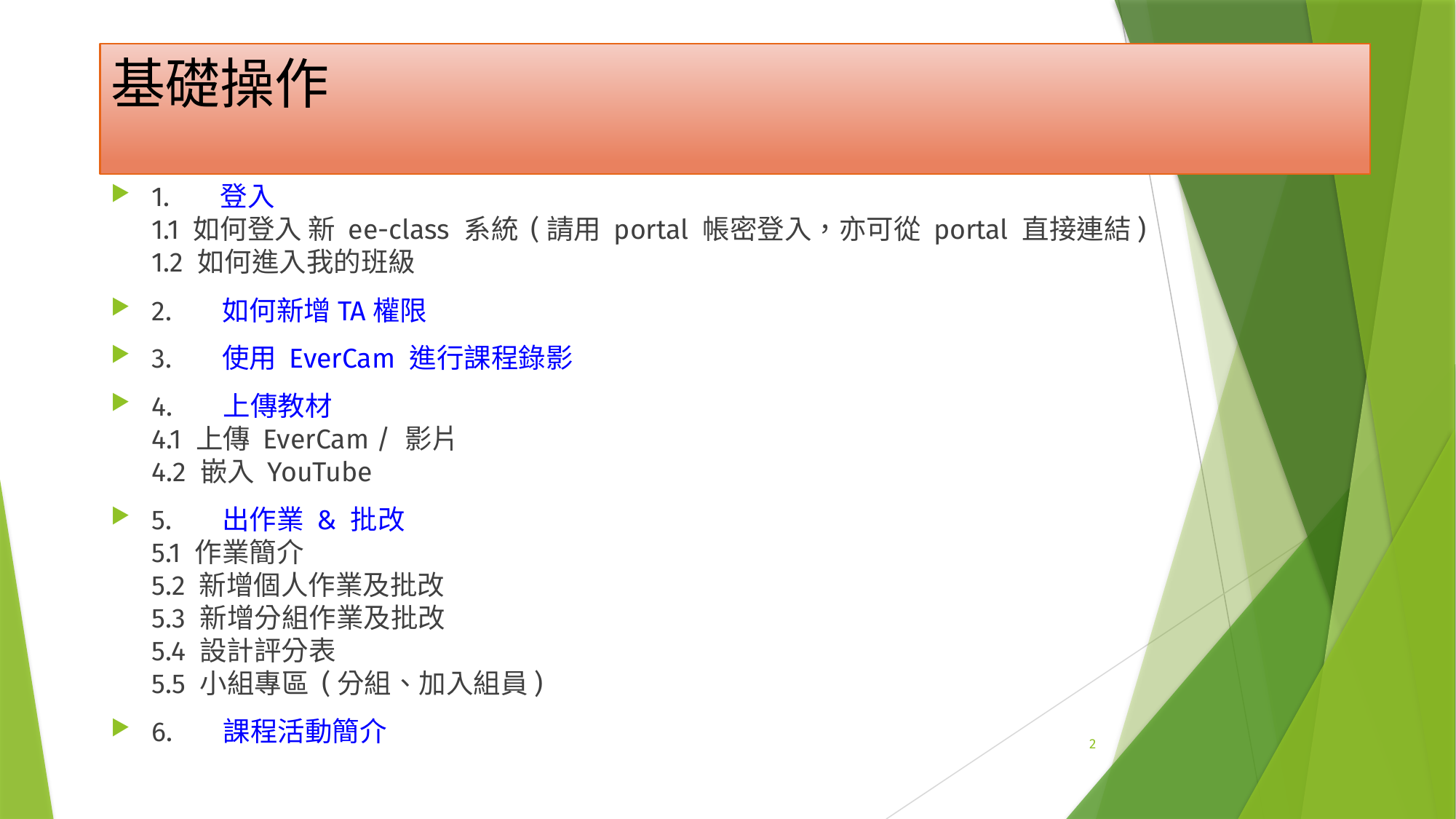

# 基礎操作
1.      登入
1.1 如何登入 新 ee-class 系統 (請用 portal 帳密登入，亦可從 portal 直接連結)
1.2 如何進入我的班級
2.      如何新增TA權限
3.      使用 EverCam 進行課程錄影
4.      上傳教材
4.1 上傳 EverCam / 影片
4.2 嵌入 YouTube
5.      出作業 & 批改
5.1 作業簡介
5.2 新增個人作業及批改
5.3 新增分組作業及批改
5.4 設計評分表
5.5 小組專區 (分組、加入組員)
6.      課程活動簡介

2